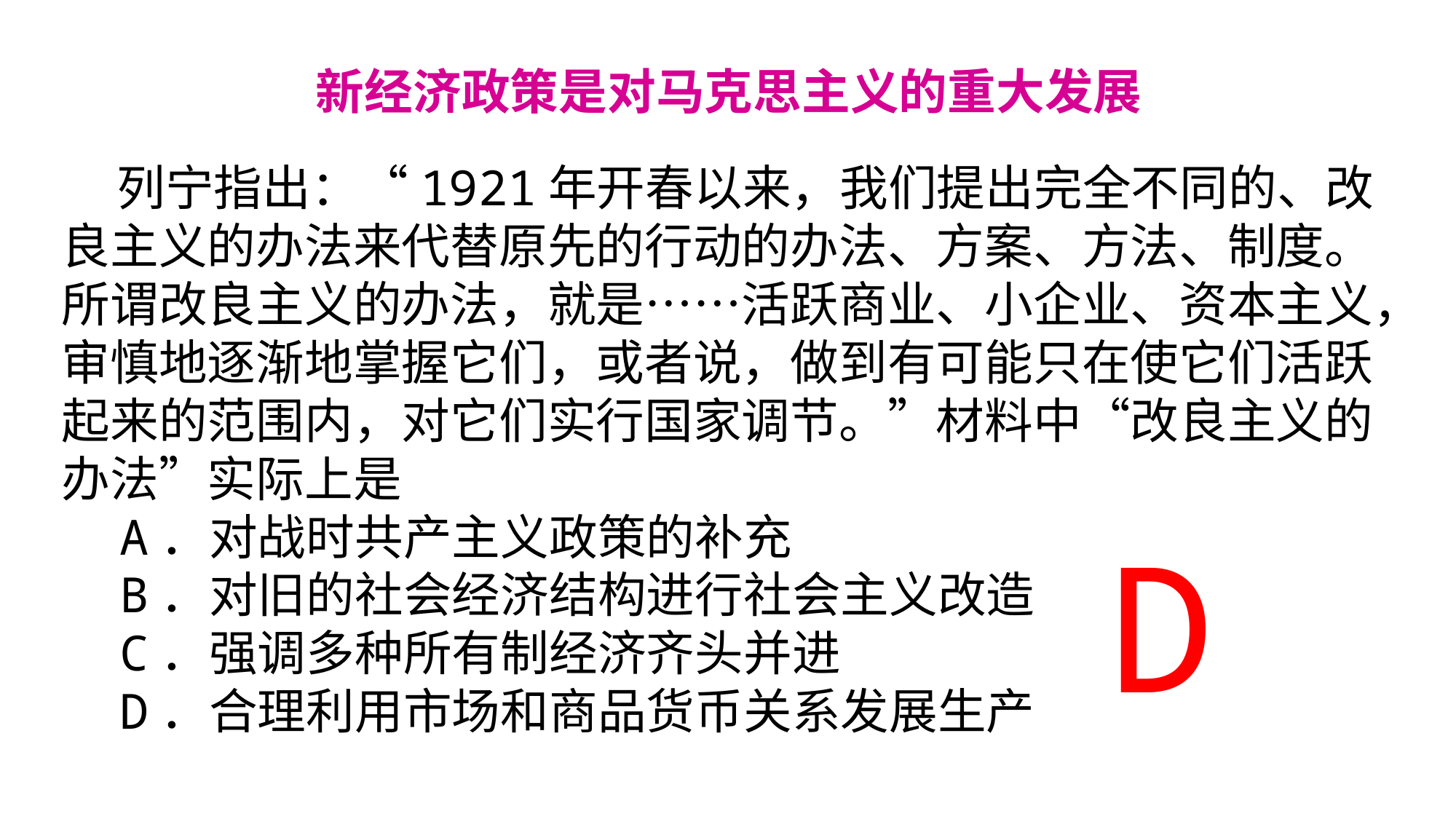

新经济政策是对马克思主义的重大发展
    列宁指出：“1921年开春以来，我们提出完全不同的、改良主义的办法来代替原先的行动的办法、方案、方法、制度。所谓改良主义的办法，就是……活跃商业、小企业、资本主义，审慎地逐渐地掌握它们，或者说，做到有可能只在使它们活跃起来的范围内，对它们实行国家调节。”材料中“改良主义的办法”实际上是
  A．对战时共产主义政策的补充
  B．对旧的社会经济结构进行社会主义改造
  C．强调多种所有制经济齐头并进
  D．合理利用市场和商品货币关系发展生产
D